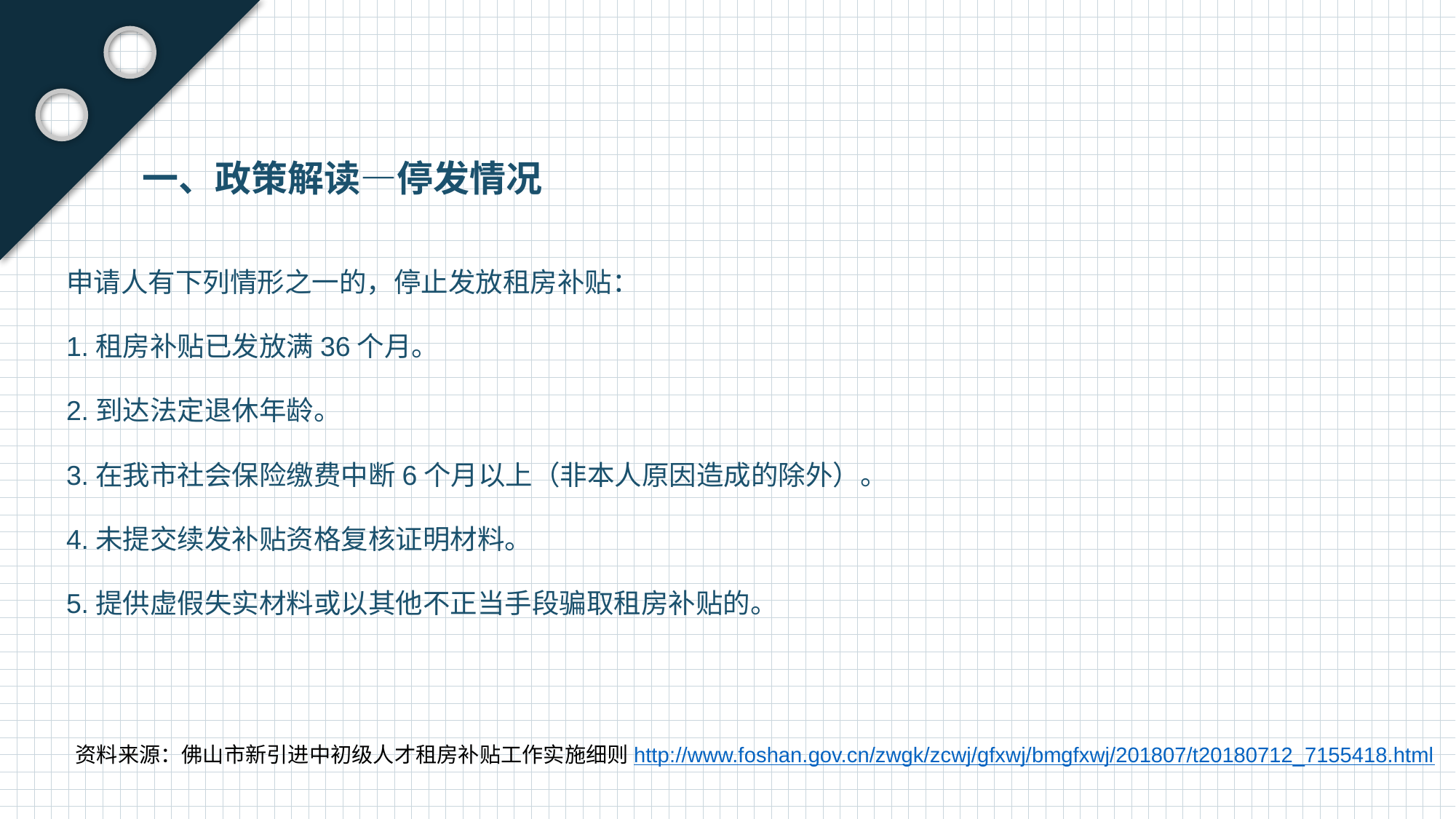

一、政策解读—停发情况
申请人有下列情形之一的，停止发放租房补贴：
1.租房补贴已发放满36个月。
2.到达法定退休年龄。
3.在我市社会保险缴费中断6个月以上（非本人原因造成的除外）。
4.未提交续发补贴资格复核证明材料。
5.提供虚假失实材料或以其他不正当手段骗取租房补贴的。
资料来源：佛山市新引进中初级人才租房补贴工作实施细则http://www.foshan.gov.cn/zwgk/zcwj/gfxwj/bmgfxwj/201807/t20180712_7155418.html